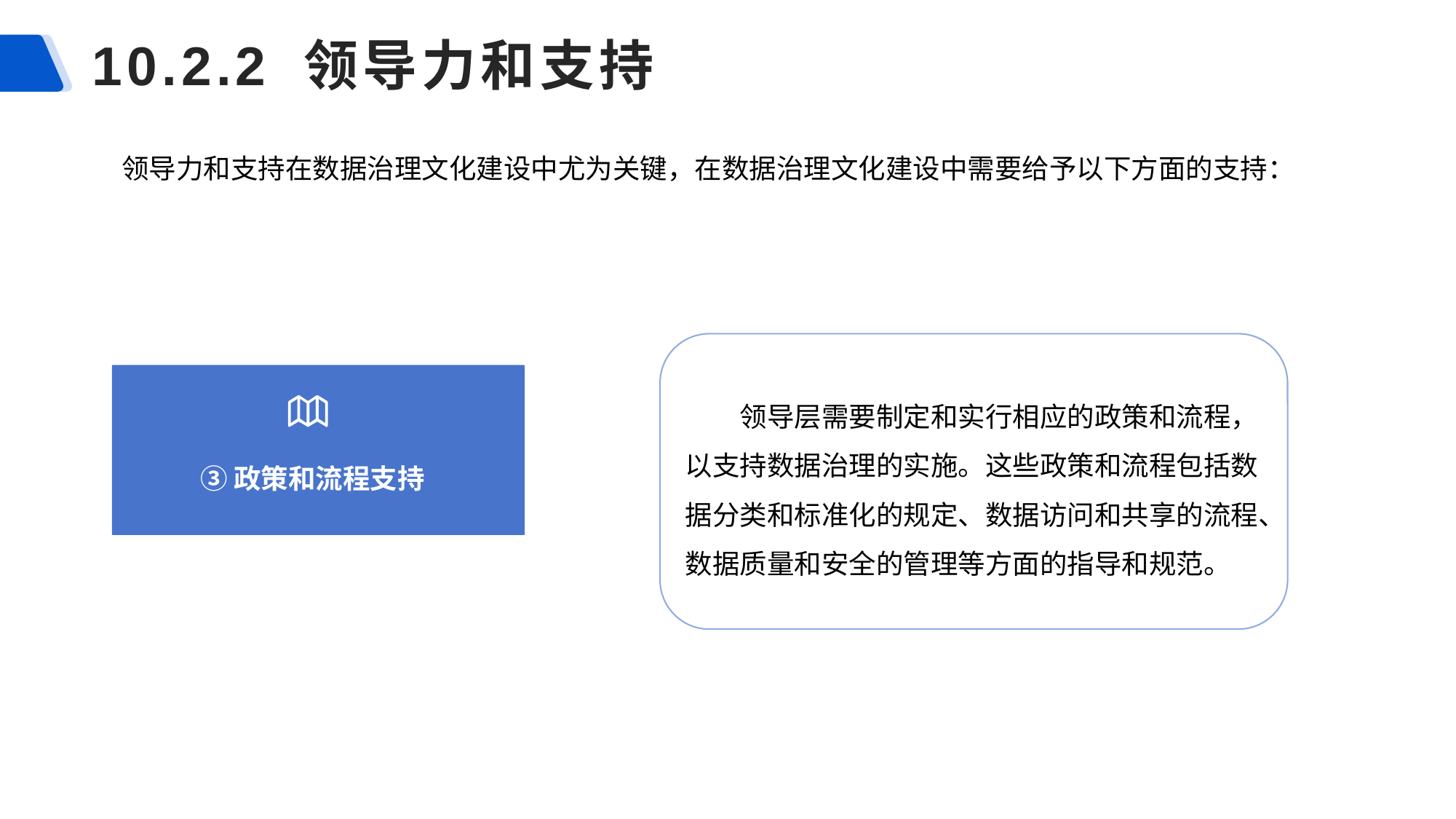

# 10.2.2 领导力和支持
领导力和支持在数据治理文化建设中尤为关键，在数据治理文化建设中需要给予以下方面的支持：
领导层需要制定和实行相应的政策和流程，以支持数据治理的实施。这些政策和流程包括数据分类和标准化的规定、数据访问和共享的流程、数据质量和安全的管理等方面的指导和规范。

③政策和流程支持